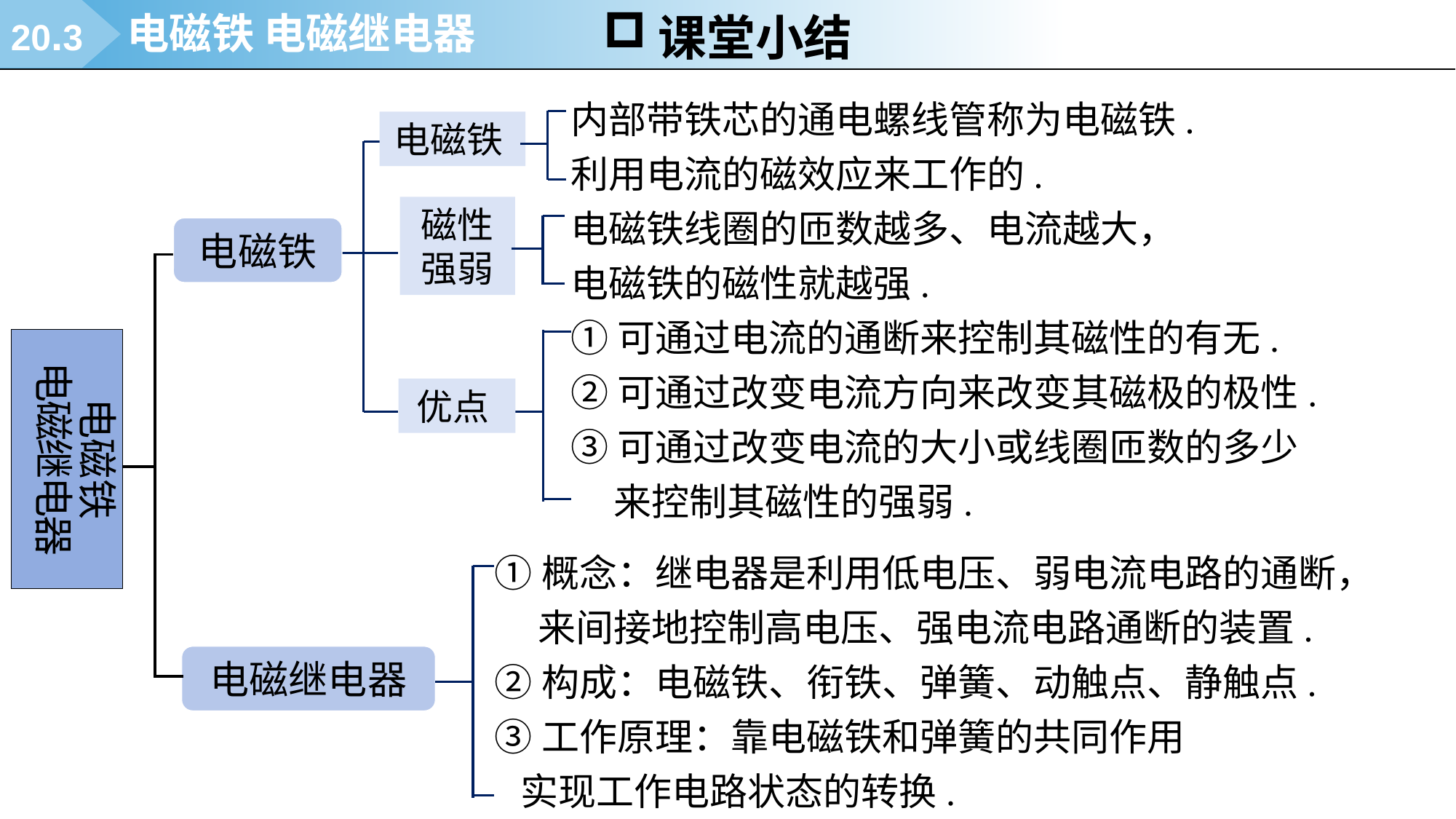

20.3
电磁铁 电磁继电器
课堂小结
内部带铁芯的通电螺线管称为电磁铁.
利用电流的磁效应来工作的.
电磁铁线圈的匝数越多、电流越大，
电磁铁的磁性就越强.
①可通过电流的通断来控制其磁性的有无.
②可通过改变电流方向来改变其磁极的极性.
③可通过改变电流的大小或线圈匝数的多少
    来控制其磁性的强弱.
电磁铁
磁性强弱
电磁铁
电磁铁
电磁继电器
优点
①概念：继电器是利用低电压、弱电流电路的通断，
    来间接地控制高电压、强电流电路通断的装置.
②构成：电磁铁、衔铁、弹簧、动触点、静触点.
③工作原理：靠电磁铁和弹簧的共同作用
  实现工作电路状态的转换.
电磁继电器